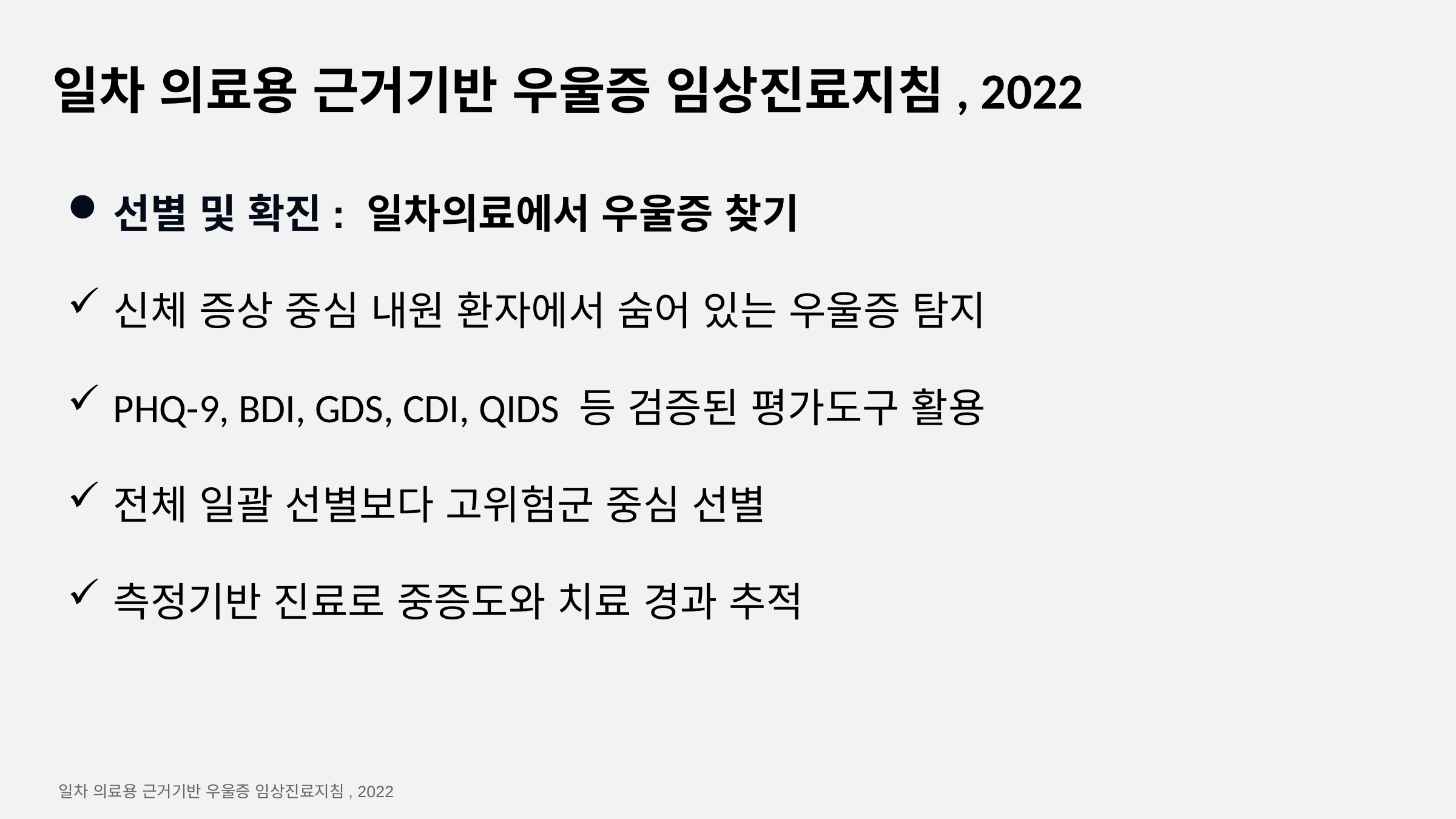

일차 의료용 근거기반 우울증 임상진료지침, 2022
선별 및 확진: 일차의료에서 우울증 찾기
신체 증상 중심 내원 환자에서 숨어 있는 우울증 탐지
PHQ-9, BDI, GDS, CDI, QIDS 등 검증된 평가도구 활용
전체 일괄 선별보다 고위험군 중심 선별
측정기반 진료로 중증도와 치료 경과 추적

일차 의료용 근거기반 우울증 임상진료지침, 2022